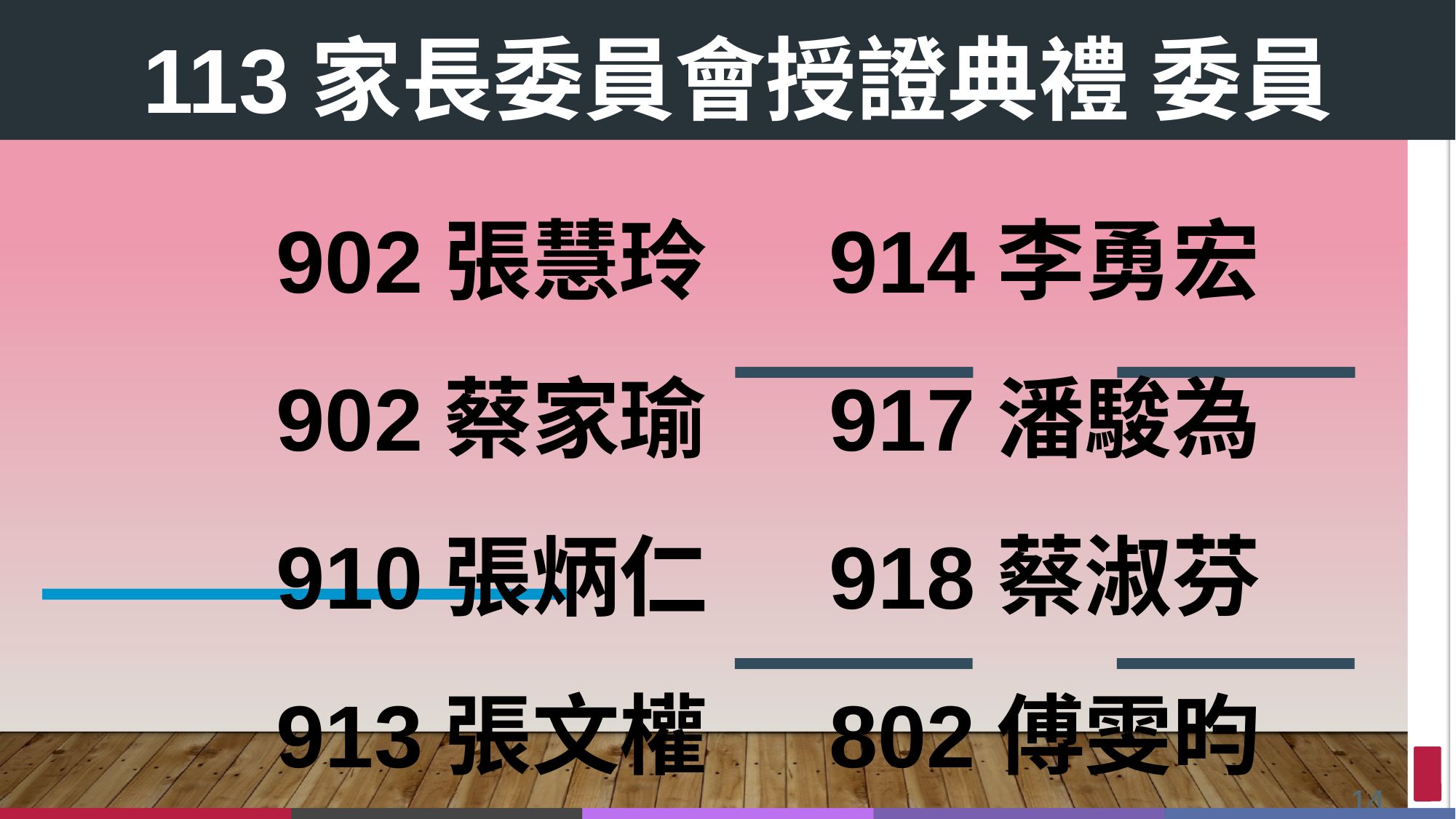

# 113家長委員會授證典禮 委員
902張慧玲     914李勇宏
902蔡家瑜     917潘駿為
910張炳仁     918蔡淑芬
913張文權     802傅雯昀

14